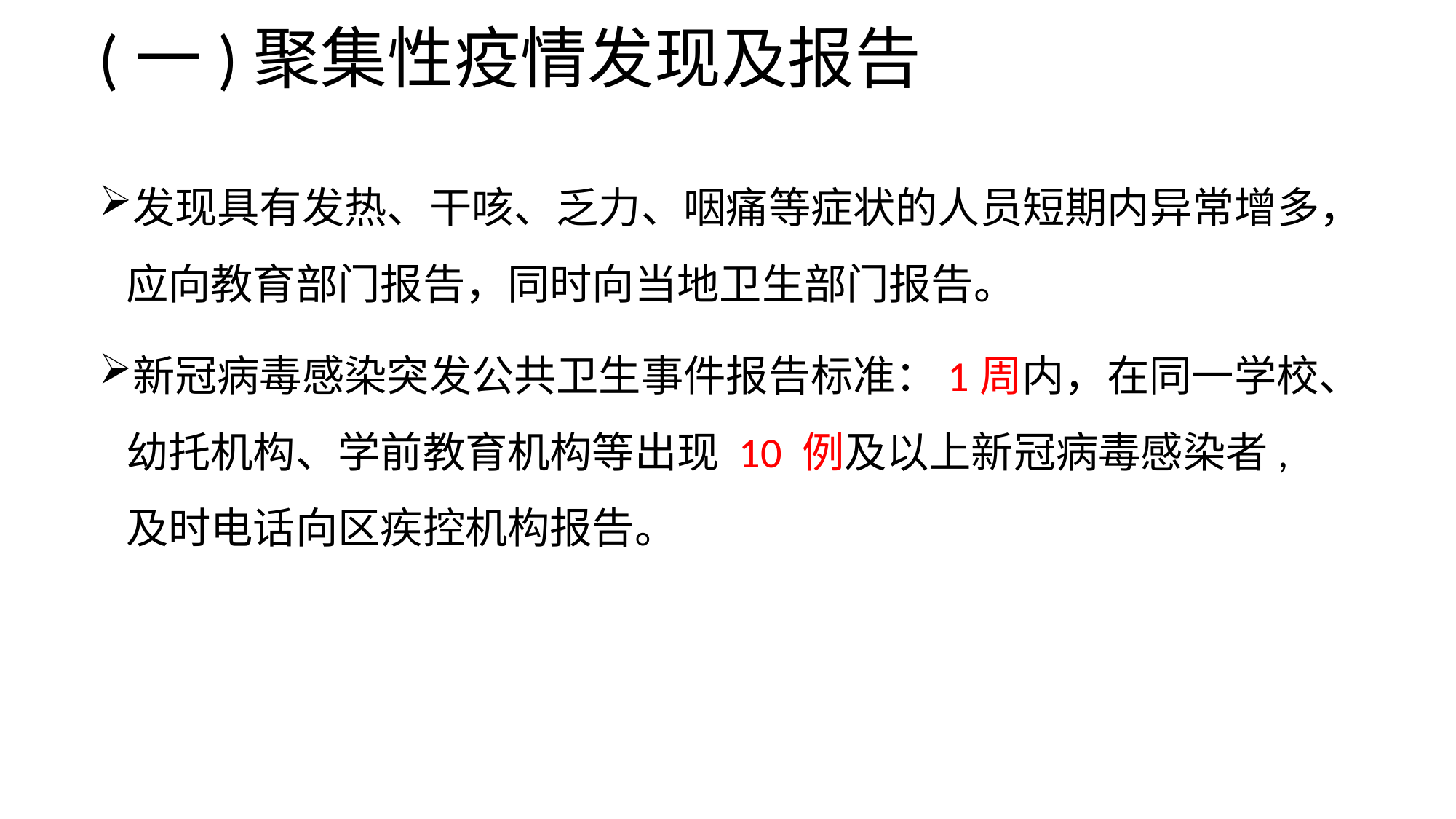

(一)聚集性疫情发现及报告
发现具有发热、干咳、乏力、咽痛等症状的人员短期内异常增多，应向教育部门报告，同时向当地卫生部门报告。
新冠病毒感染突发公共卫生事件报告标准：1周内，在同一学校、幼托机构、学前教育机构等出现 10 例及以上新冠病毒感染者,及时电话向区疾控机构报告。